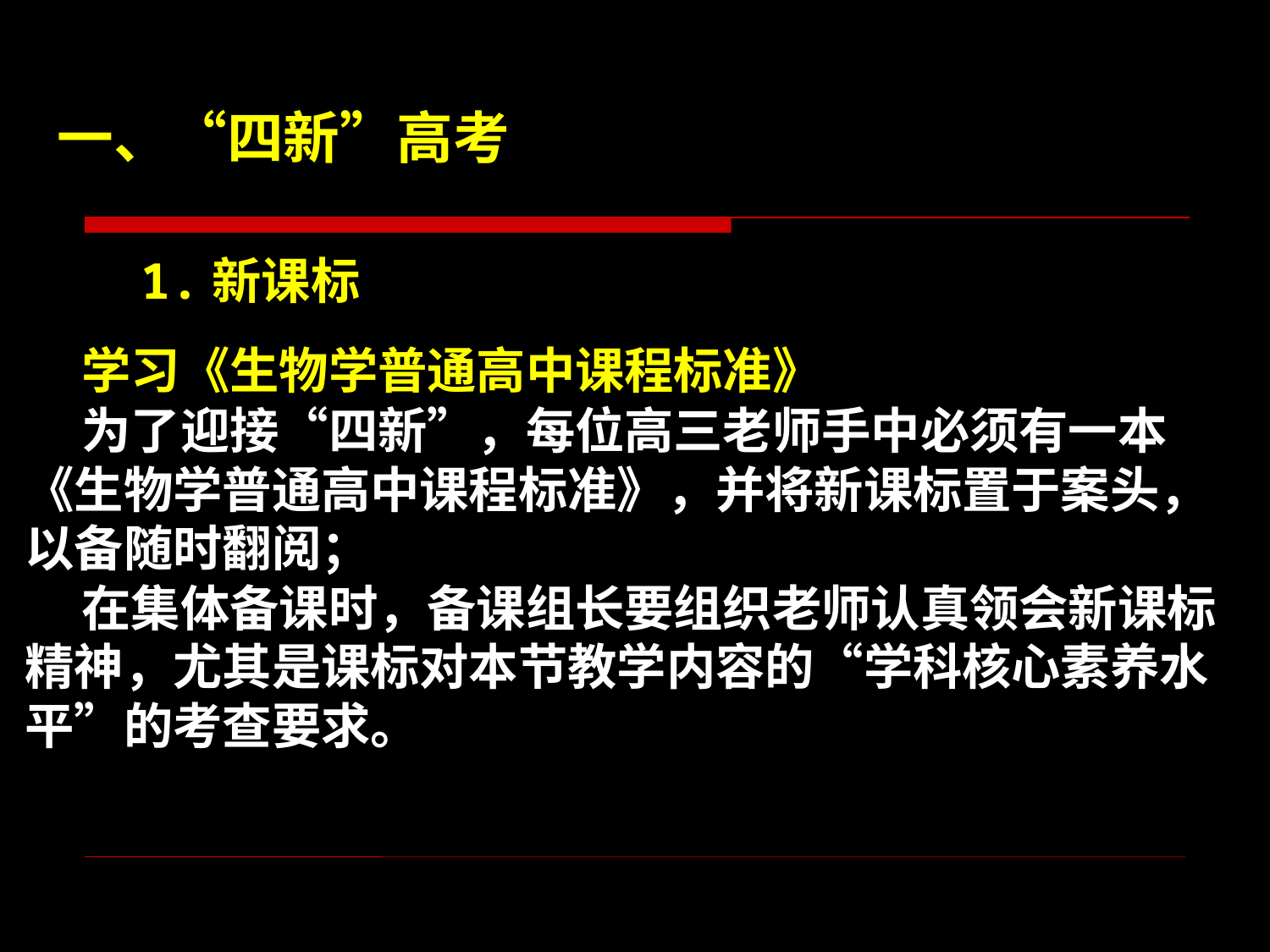

一、“四新”高考
    1.新课标
    学习《生物学普通高中课程标准》
    为了迎接“四新”，每位高三老师手中必须有一本《生物学普通高中课程标准》，并将新课标置于案头，以备随时翻阅；
    在集体备课时，备课组长要组织老师认真领会新课标精神，尤其是课标对本节教学内容的“学科核心素养水平”的考查要求。